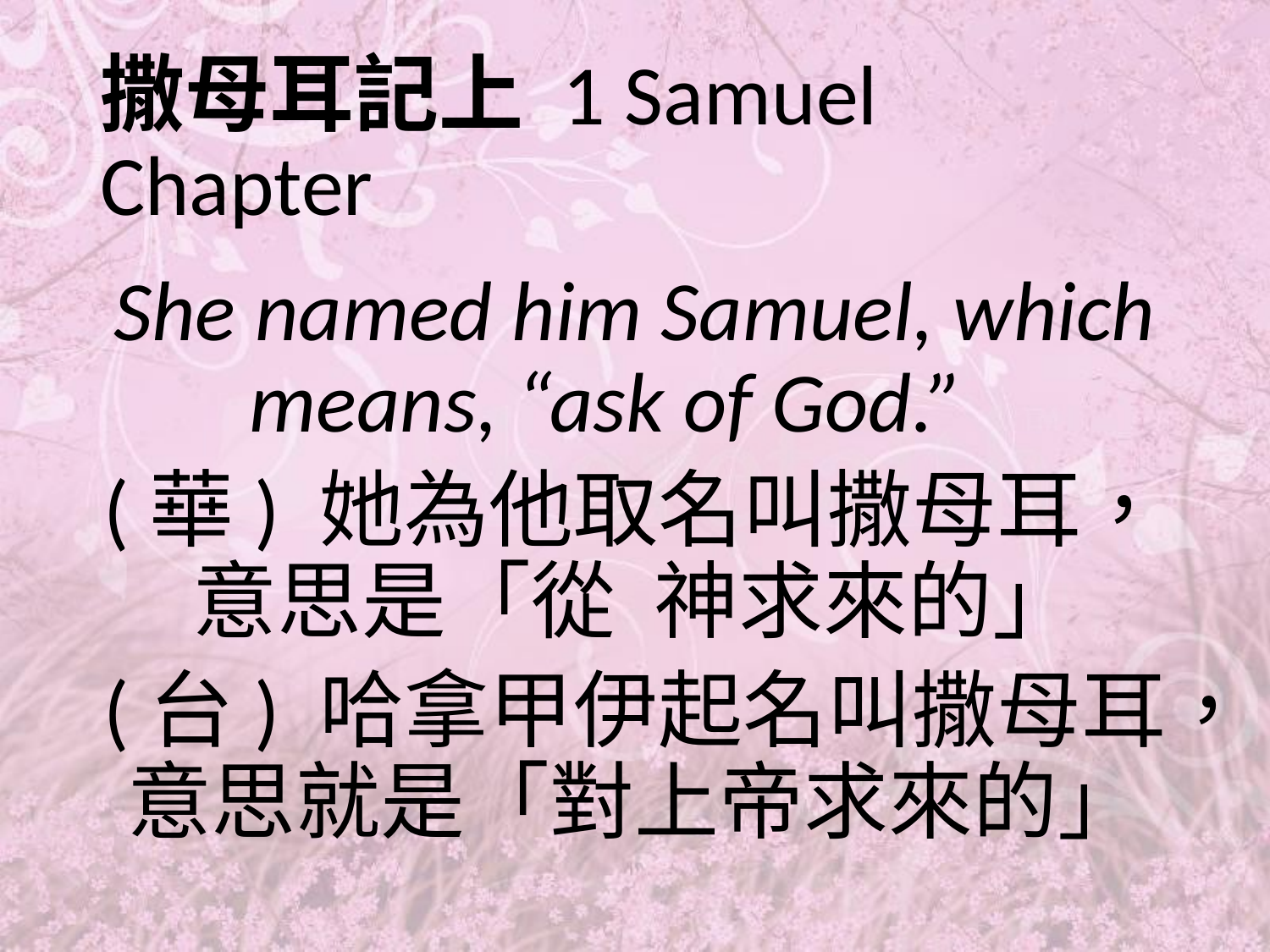

# 撒母耳記上 1 Samuel Chapter
She named him Samuel, which means, “ask of God.”
(華) 她為他取名叫撒母耳，意思是「從  神求來的」
(台) 哈拿甲伊起名叫撒母耳，意思就是「對上帝求來的」